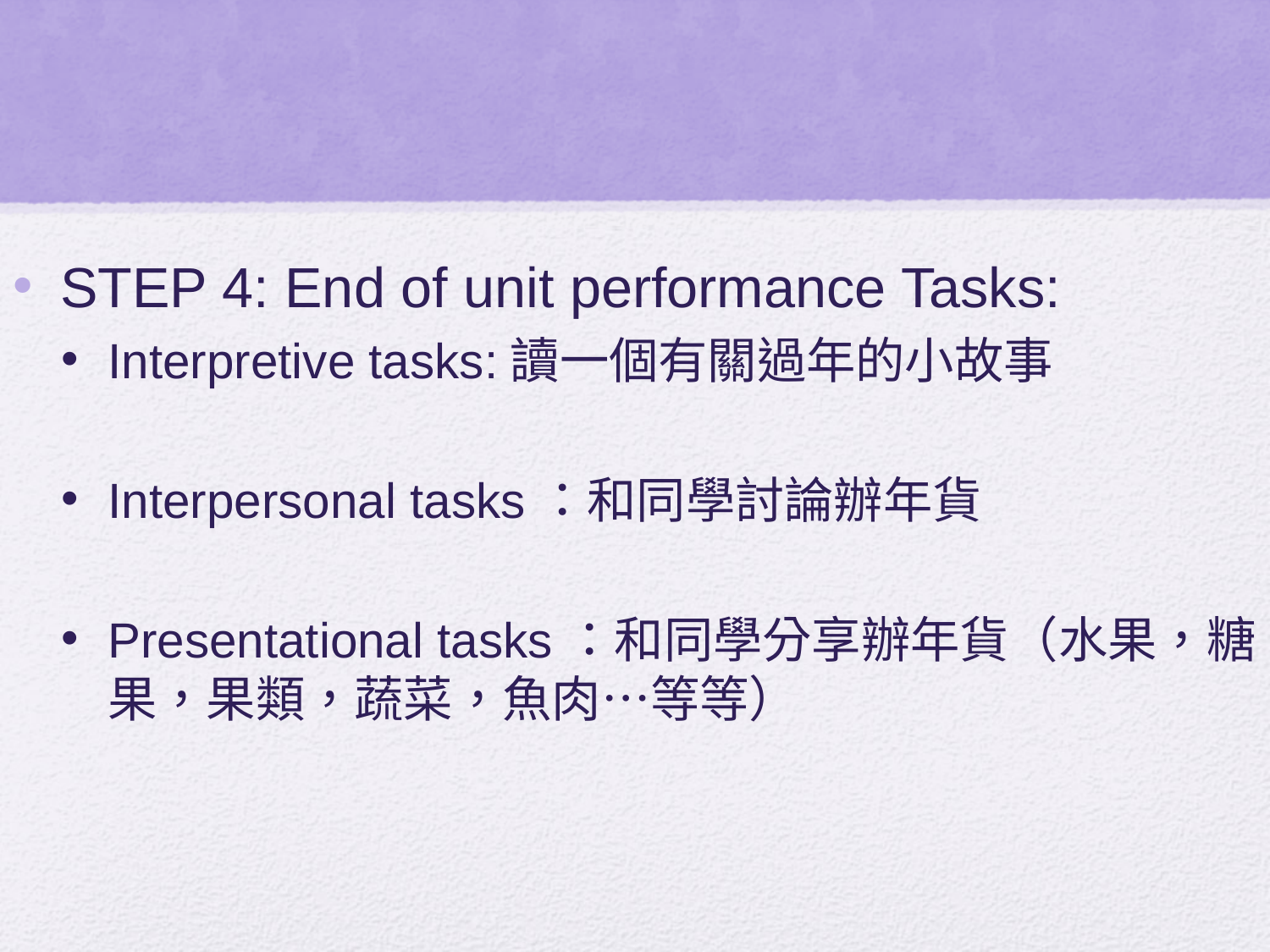

#
STEP 4: End of unit performance Tasks:
Interpretive tasks:讀一個有關過年的小故事

Interpersonal tasks：和同學討論辦年貨

Presentational tasks：和同學分享辦年貨（水果，糖果，果類，蔬菜，魚肉…等等）